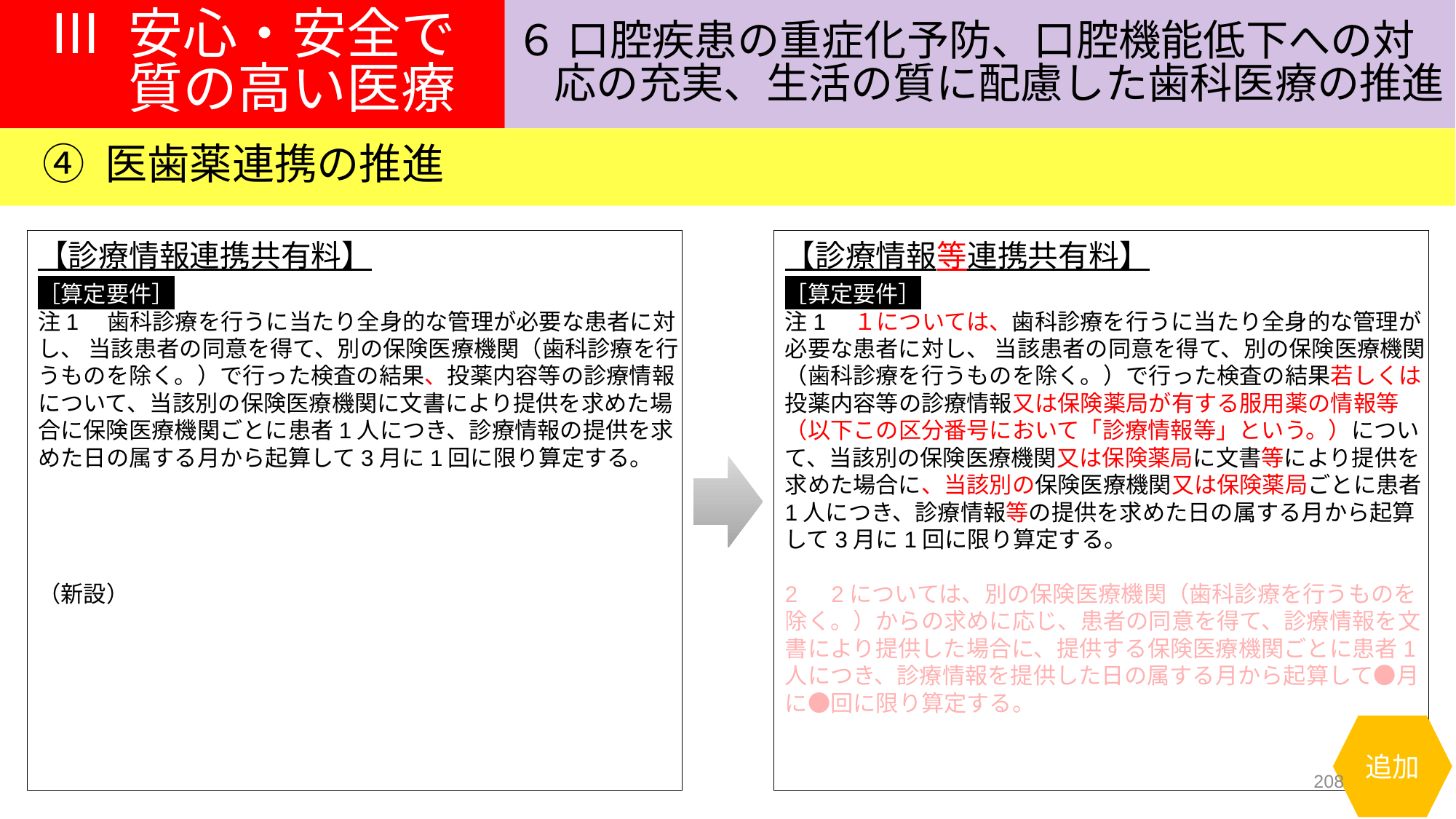

Ⅲ 安心・安全で
質の高い医療
６ 口腔疾患の重症化予防、口腔機能低下への対
応の充実、生活の質に配慮した歯科医療の推進
④ 医歯薬連携の推進
【診療情報連携共有料】

［算定要件］
注1　歯科診療を行うに当たり全身的な管理が必要な患者に対し、 当該患者の同意を得て、別の保険医療機関（歯科診療を行うものを除く。）で行った検査の結果、投薬内容等の診療情報について、当該別の保険医療機関に文書により提供を求めた場合に保険医療機関ごとに患者1人につき、診療情報の提供を求めた日の属する月から起算して3月に1回に限り算定する。

（新設）
【診療情報等連携共有料】

［算定要件］
注1　１については、歯科診療を行うに当たり全身的な管理が必要な患者に対し、 当該患者の同意を得て、別の保険医療機関（歯科診療を行うものを除く。）で行った検査の結果若しくは投薬内容等の診療情報又は保険薬局が有する服用薬の情報等（以下この区分番号において「診療情報等」という。）について、当該別の保険医療機関又は保険薬局に文書等により提供を求めた場合に、当該別の保険医療機関又は保険薬局ごとに患者1人につき、診療情報等の提供を求めた日の属する月から起算して3月に1回に限り算定する。

2　2については、別の保険医療機関（歯科診療を行うものを除く。）からの求めに応じ、患者の同意を得て、診療情報を文書により提供した場合に、提供する保険医療機関ごとに患者1人につき、診療情報を提供した日の属する月から起算して●月に●回に限り算定する。

追加
208